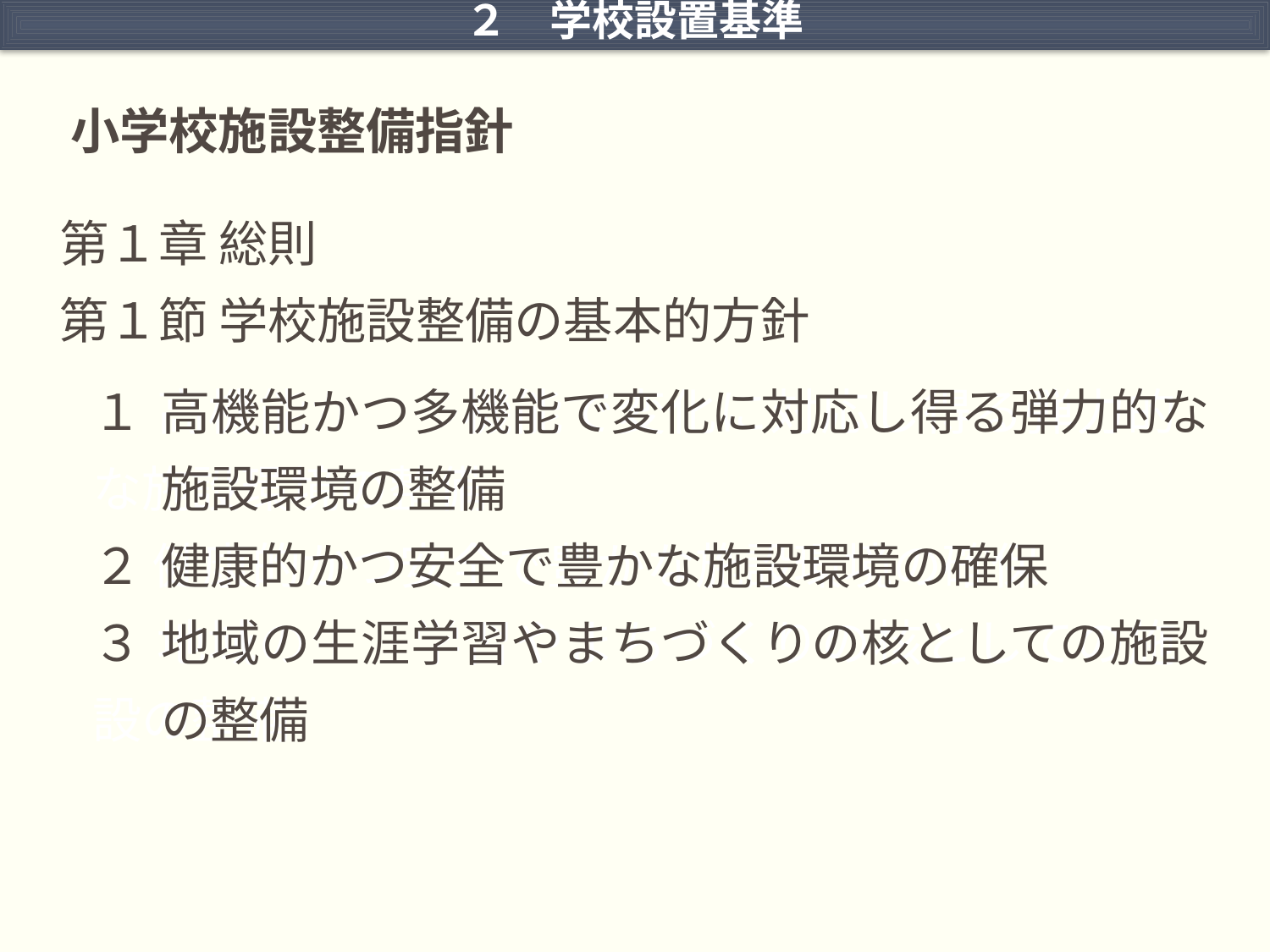

２　学校設置基準
 小学校施設整備指針
第１章 総則
第１節 学校施設整備の基本的方針
１ 高機能かつ多機能で変化に対応し得る弾力的な施設環境の整備
２ 健康的かつ安全で豊かな施設環境の確保
３ 地域の生涯学習やまちづくりの核としての施設の整備
高機能かつ多機能で変化に対応し得る弾力的な施設環境の整備
健康的かつ安全で豊かな施設環境の確保
地域の生涯学習やまちづくりの核としての施設の整備